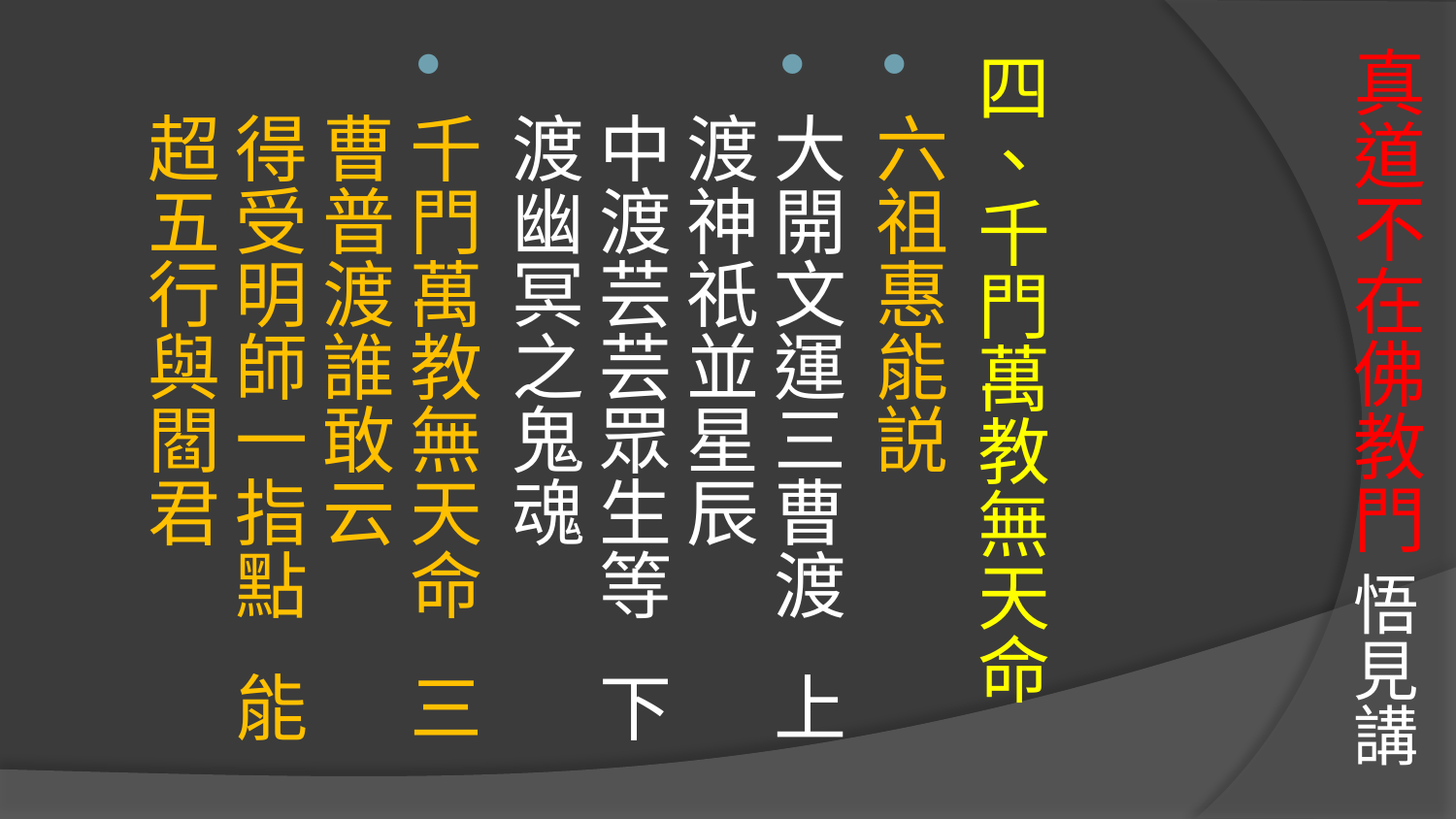

# 真道不在佛教門 悟見講
四、千門萬教無天命
六祖惠能説
大開文運三曹渡   上渡神祇並星辰 
中渡芸芸眾生等   下渡幽冥之鬼魂
千門萬教無天命   三曹普渡誰敢云
得受明師一指點   能超五行與閻君